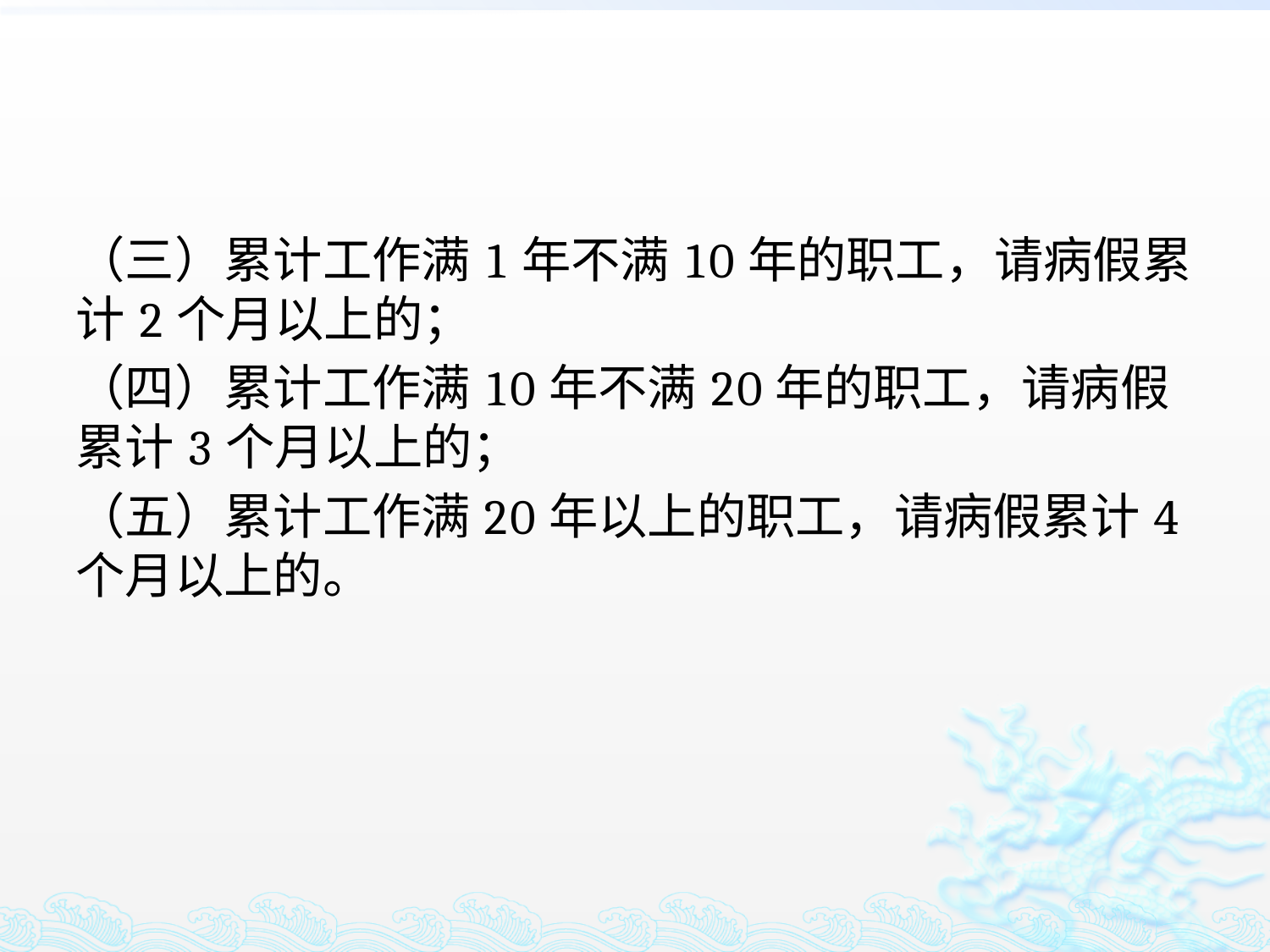

#
（三）累计工作满1年不满10年的职工，请病假累计2个月以上的；
（四）累计工作满10年不满20年的职工，请病假累计3个月以上的；
（五）累计工作满20年以上的职工，请病假累计4个月以上的。